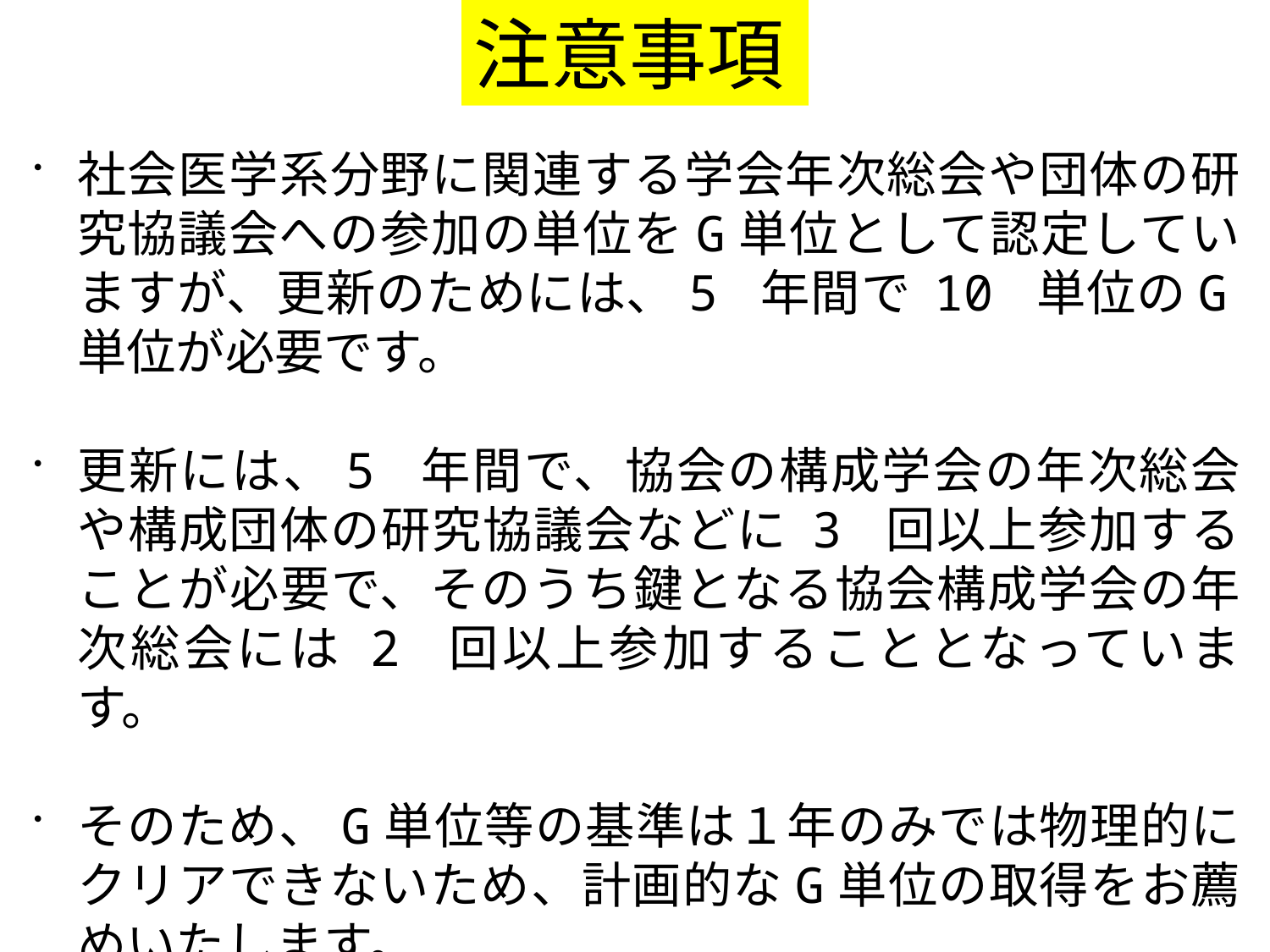

注意事項
社会医学系分野に関連する学会年次総会や団体の研究協議会への参加の単位をG単位として認定していますが、更新のためには、5 年間で 10 単位のG単位が必要です。

更新には、5 年間で、協会の構成学会の年次総会や構成団体の研究協議会などに 3 回以上参加することが必要で、そのうち鍵となる協会構成学会の年次総会には 2 回以上参加することとなっています。

そのため、G単位等の基準は１年のみでは物理的にクリアできないため、計画的なG単位の取得をお薦めいたします。